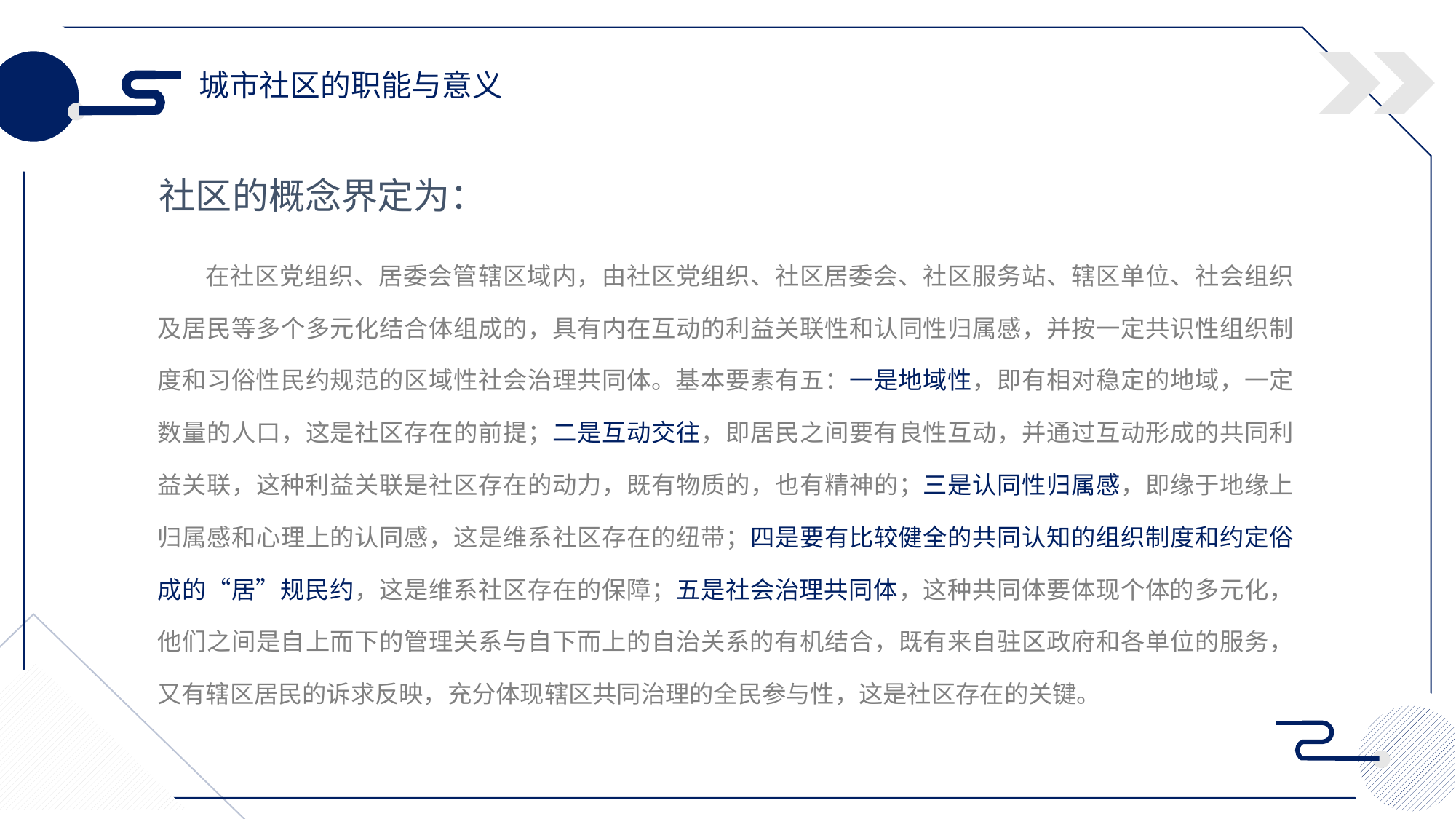

城市社区的职能与意义
社区的概念界定为：
在社区党组织、居委会管辖区域内，由社区党组织、社区居委会、社区服务站、辖区单位、社会组织及居民等多个多元化结合体组成的，具有内在互动的利益关联性和认同性归属感，并按一定共识性组织制度和习俗性民约规范的区域性社会治理共同体。基本要素有五：一是地域性，即有相对稳定的地域，一定数量的人口，这是社区存在的前提；二是互动交往，即居民之间要有良性互动，并通过互动形成的共同利益关联，这种利益关联是社区存在的动力，既有物质的，也有精神的；三是认同性归属感，即缘于地缘上归属感和心理上的认同感，这是维系社区存在的纽带；四是要有比较健全的共同认知的组织制度和约定俗成的“居”规民约，这是维系社区存在的保障；五是社会治理共同体，这种共同体要体现个体的多元化，他们之间是自上而下的管理关系与自下而上的自治关系的有机结合，既有来自驻区政府和各单位的服务，又有辖区居民的诉求反映，充分体现辖区共同治理的全民参与性，这是社区存在的关键。